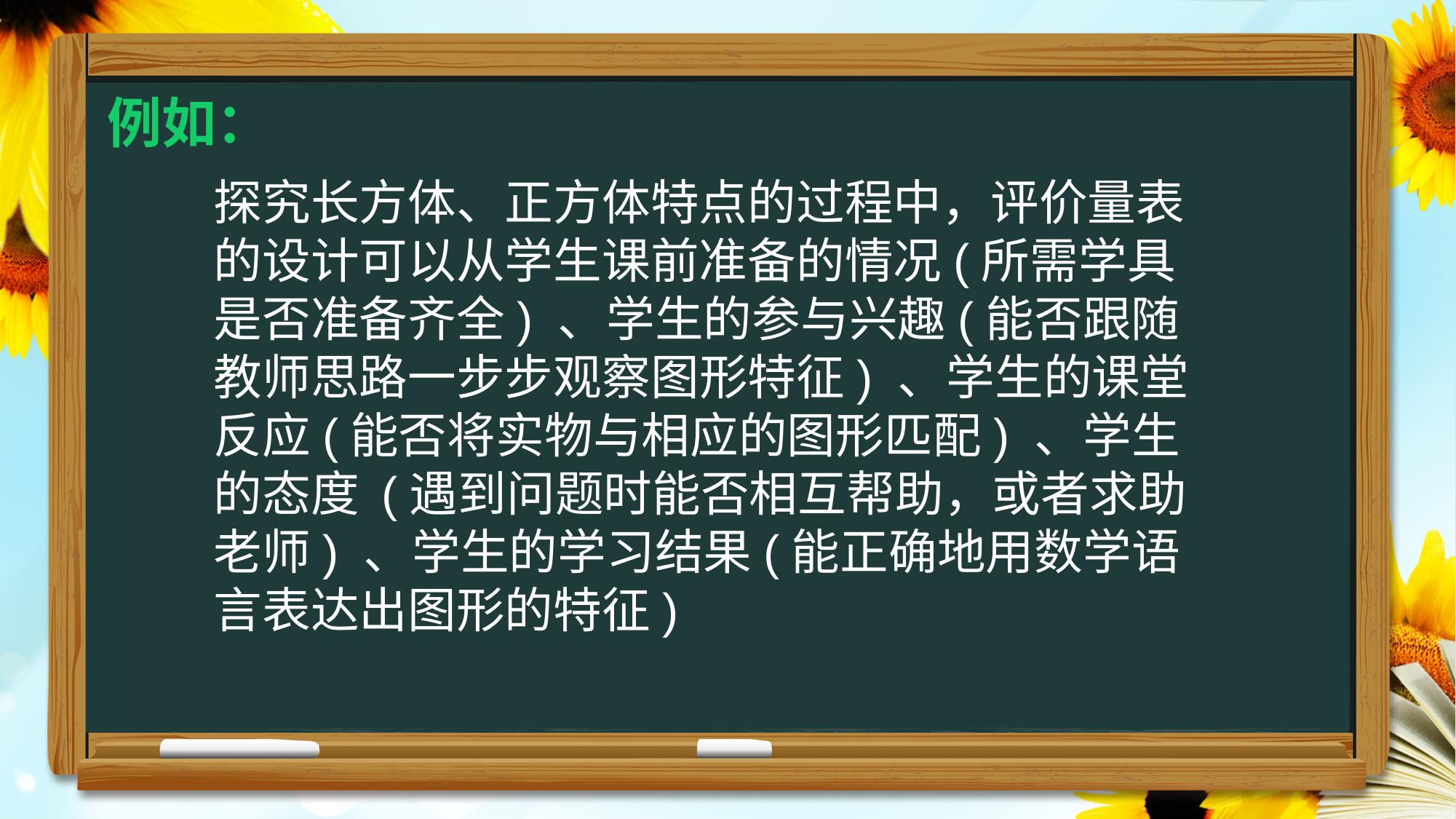

例如：
探究长方体、正方体特点的过程中，评价量表的设计可以从学生课前准备的情况(所需学具是否准备齐全) 、学生的参与兴趣(能否跟随教师思路一步步观察图形特征) 、学生的课堂反应(能否将实物与相应的图形匹配) 、学生的态度 (遇到问题时能否相互帮助，或者求助老师) 、学生的学习结果(能正确地用数学语言表达出图形的特征)